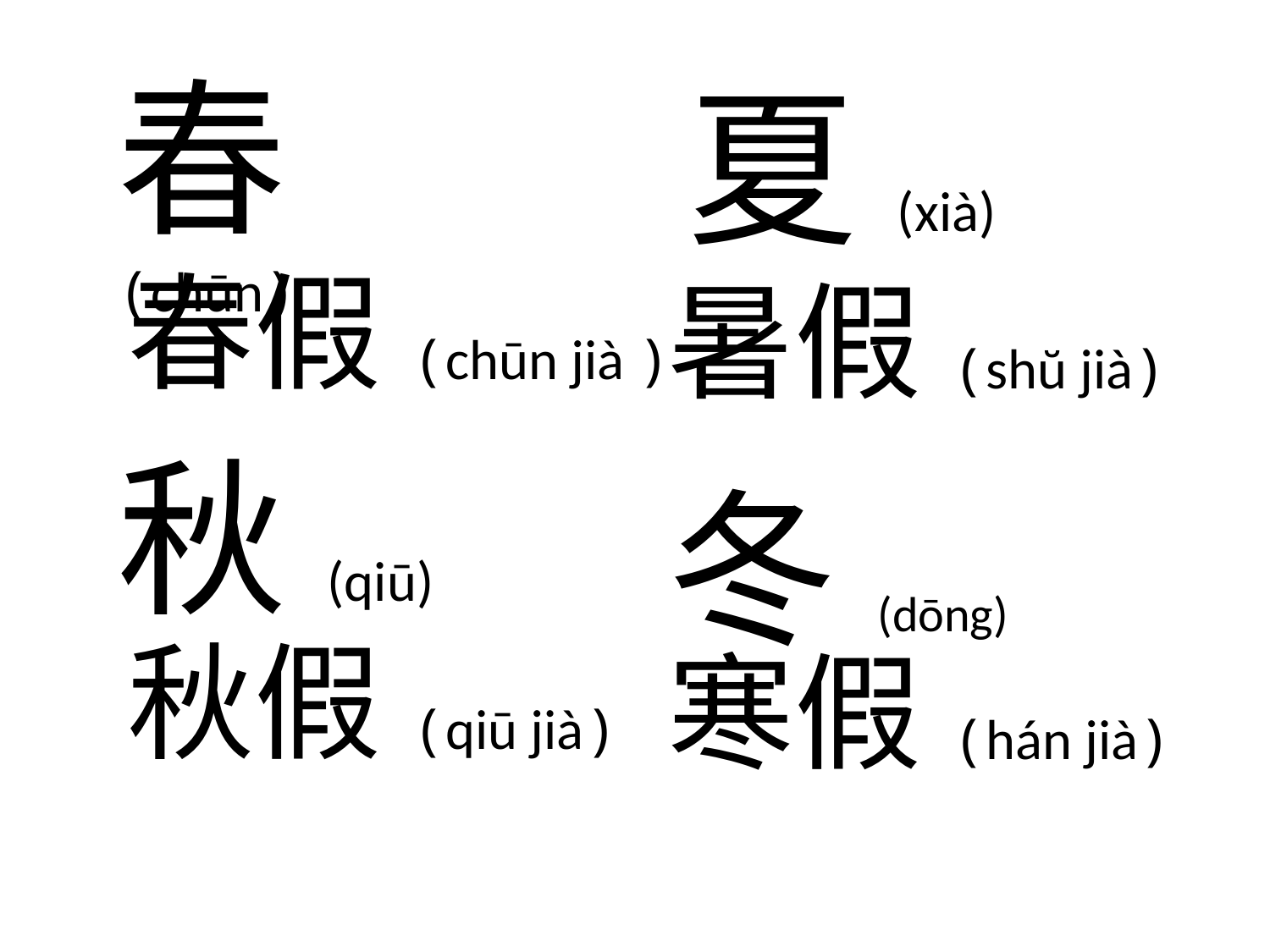

春(chūn)

夏(xià)
春假(chūn jià )

暑假(shŭ jià)

秋(qiū)

冬(dōng)
秋假(qiū jià)

寒假(hán jià)